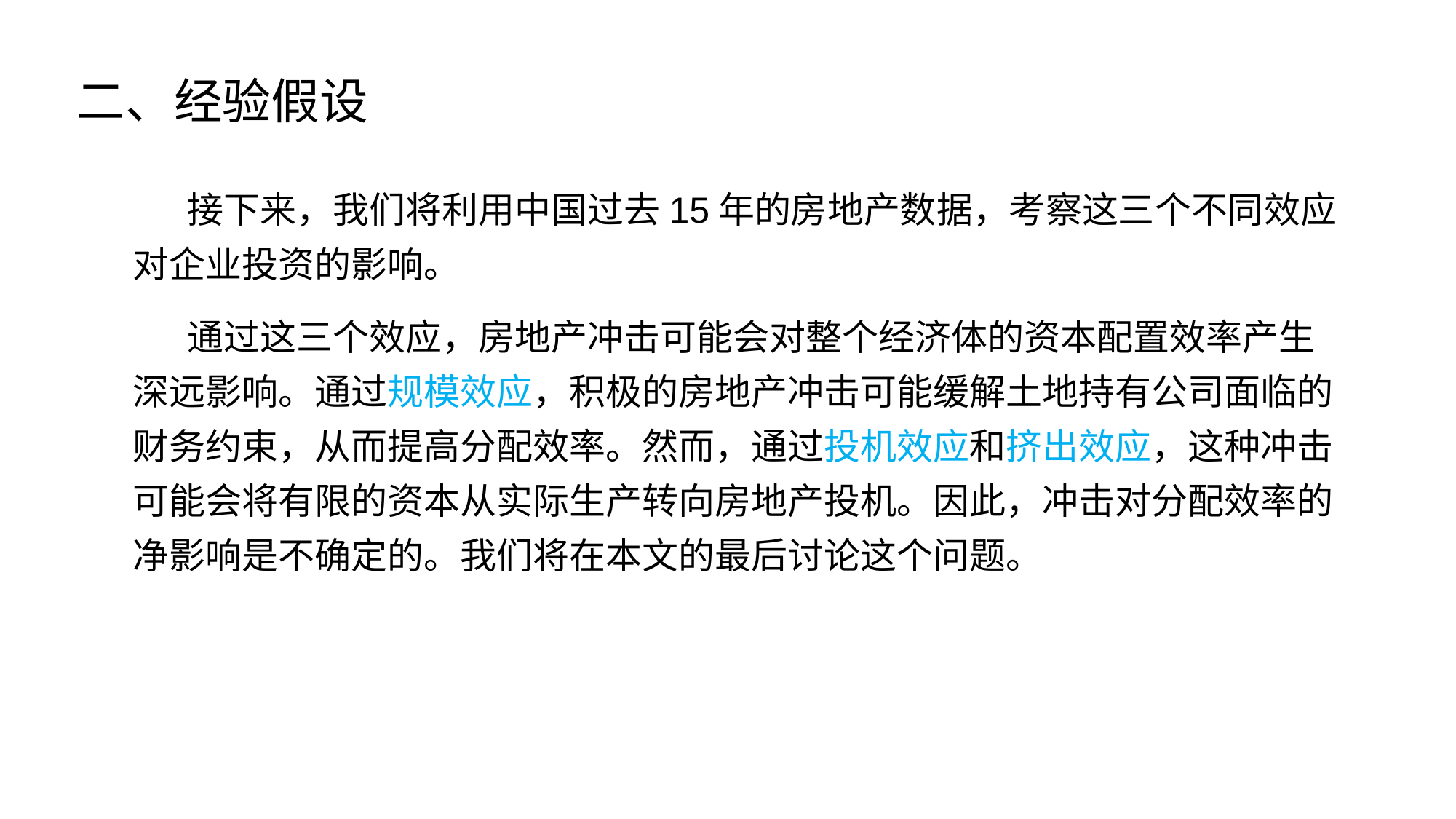

二、经验假设
接下来，我们将利用中国过去15年的房地产数据，考察这三个不同效应对企业投资的影响。
通过这三个效应，房地产冲击可能会对整个经济体的资本配置效率产生深远影响。通过规模效应，积极的房地产冲击可能缓解土地持有公司面临的财务约束，从而提高分配效率。然而，通过投机效应和挤出效应，这种冲击可能会将有限的资本从实际生产转向房地产投机。因此，冲击对分配效率的净影响是不确定的。我们将在本文的最后讨论这个问题。